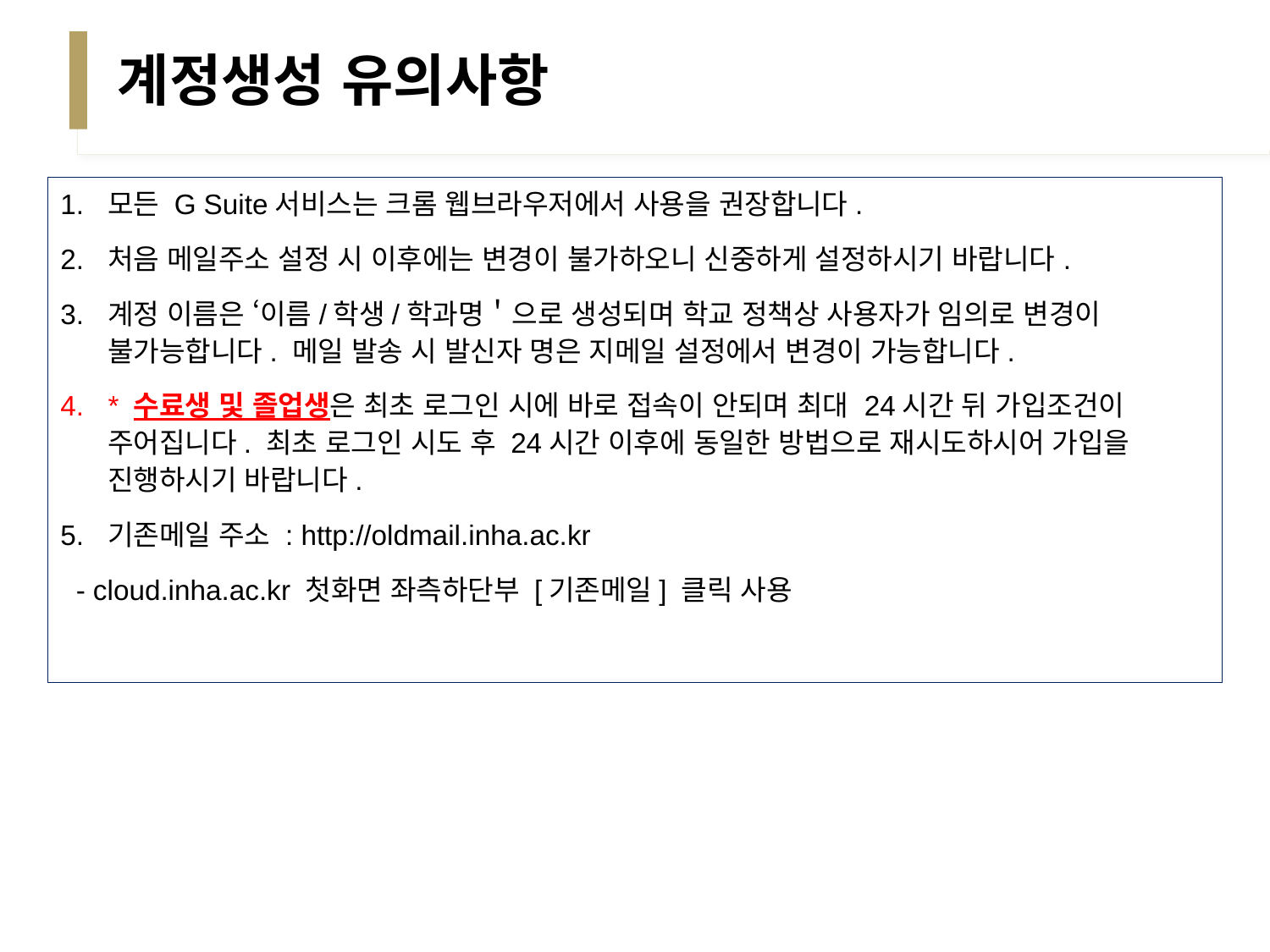

# 계정생성 유의사항
모든 G Suite서비스는 크롬 웹브라우저에서 사용을 권장합니다.
처음 메일주소 설정 시 이후에는 변경이 불가하오니 신중하게 설정하시기 바랍니다.
계정 이름은 ‘이름/학생/학과명＇으로 생성되며 학교 정책상 사용자가 임의로 변경이 불가능합니다. 메일 발송 시 발신자 명은 지메일 설정에서 변경이 가능합니다.
* 수료생 및 졸업생은 최초 로그인 시에 바로 접속이 안되며 최대 24시간 뒤 가입조건이 주어집니다. 최초 로그인 시도 후 24시간 이후에 동일한 방법으로 재시도하시어 가입을 진행하시기 바랍니다.
기존메일 주소 : http://oldmail.inha.ac.kr
  - cloud.inha.ac.kr 첫화면 좌측하단부 [기존메일] 클릭 사용